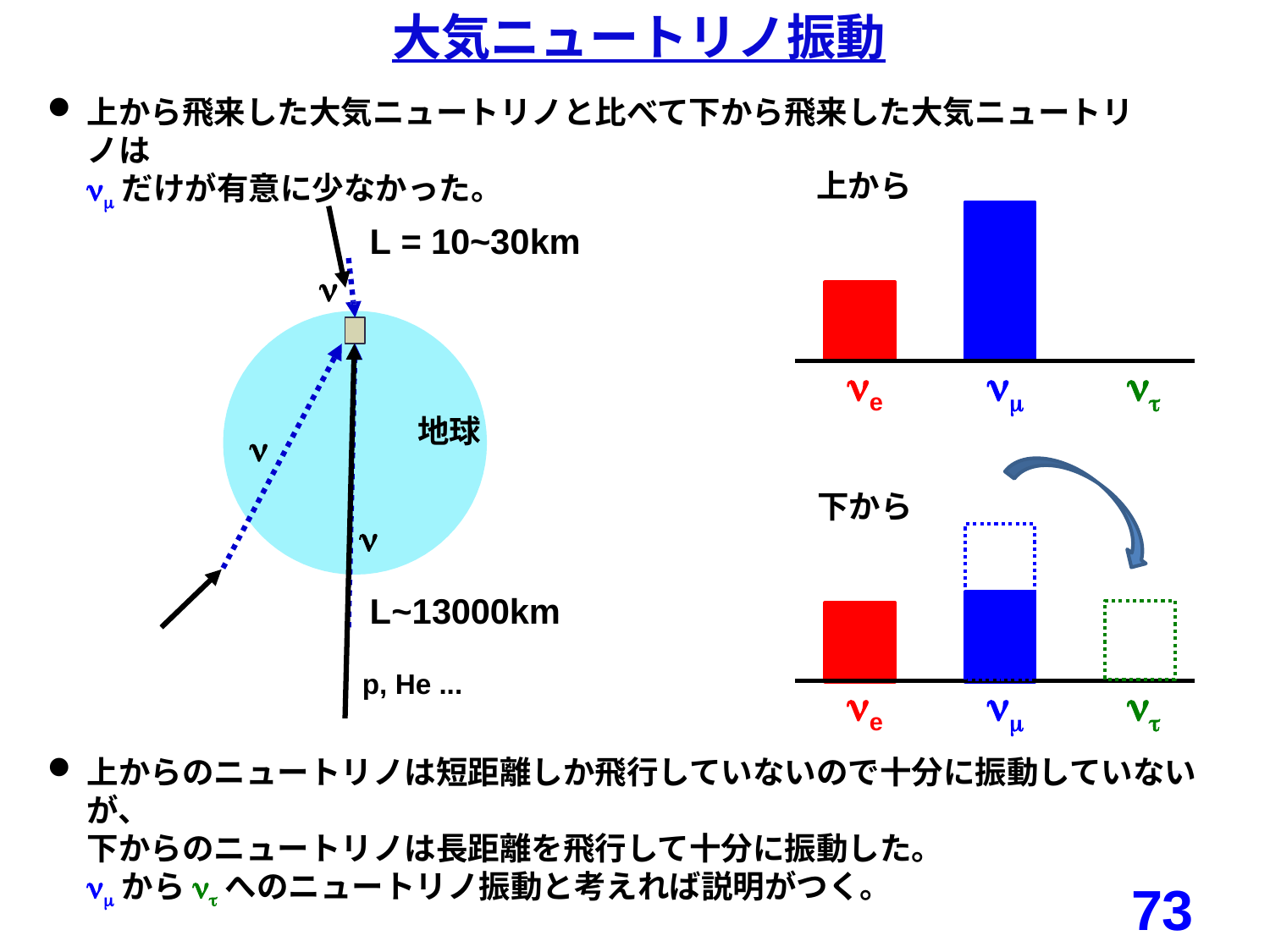

大気ニュートリノ振動
上から飛来した大気ニュートリノと比べて下から飛来した大気ニュートリノは
νμだけが有意に少なかった。
上から

νe
νμ
ντ
L = 10~30km

ν

地球
ν
下から

ν
L~13000km

p, He ...
νe
νμ
ντ
上からのニュートリノは短距離しか飛行していないので十分に振動していないが、
下からのニュートリノは長距離を飛行して十分に振動した。
νμからντへのニュートリノ振動と考えれば説明がつく。
73